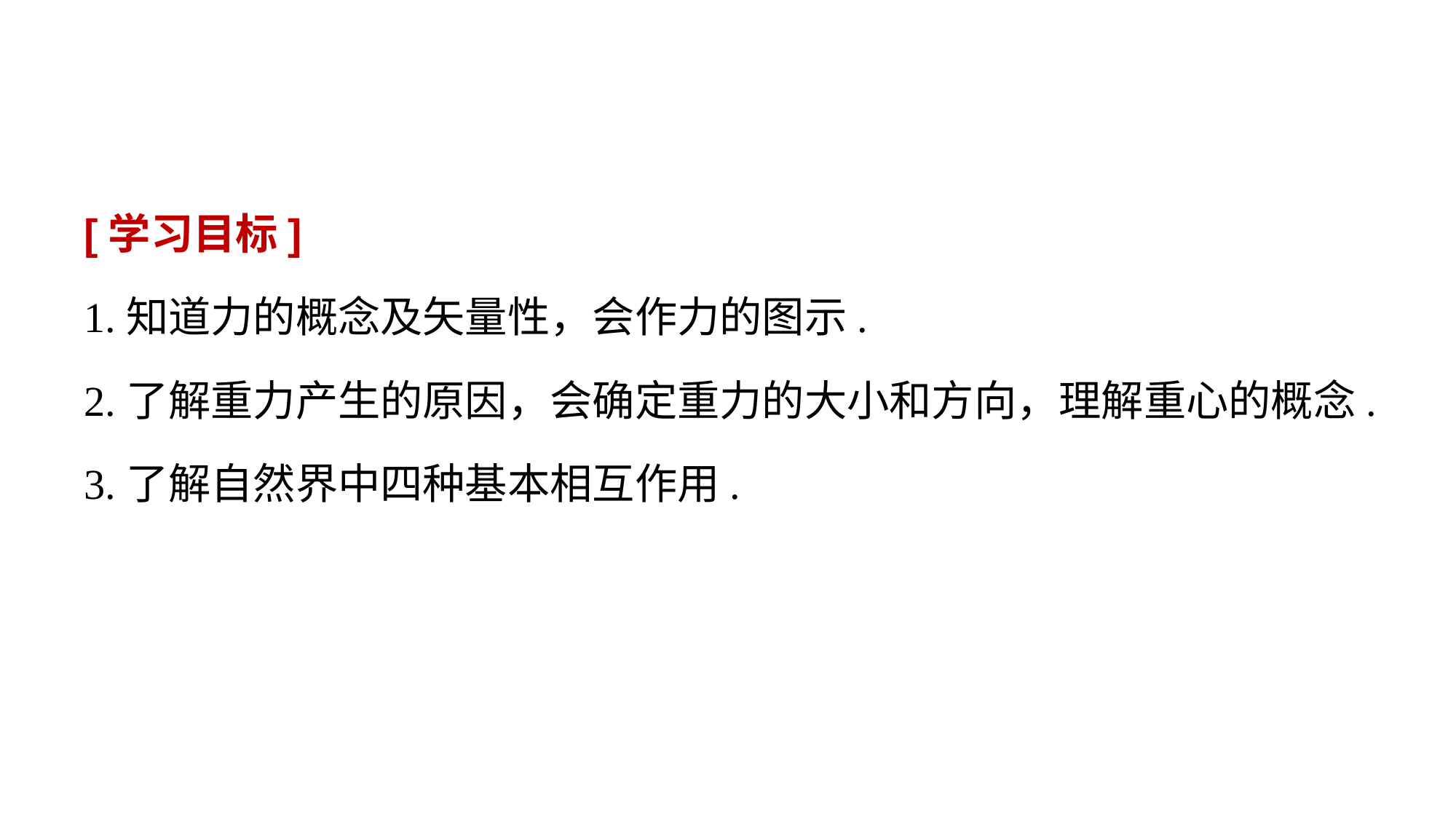

[学习目标]
1.知道力的概念及矢量性，会作力的图示.
2.了解重力产生的原因，会确定重力的大小和方向，理解重心的概念.
3.了解自然界中四种基本相互作用.